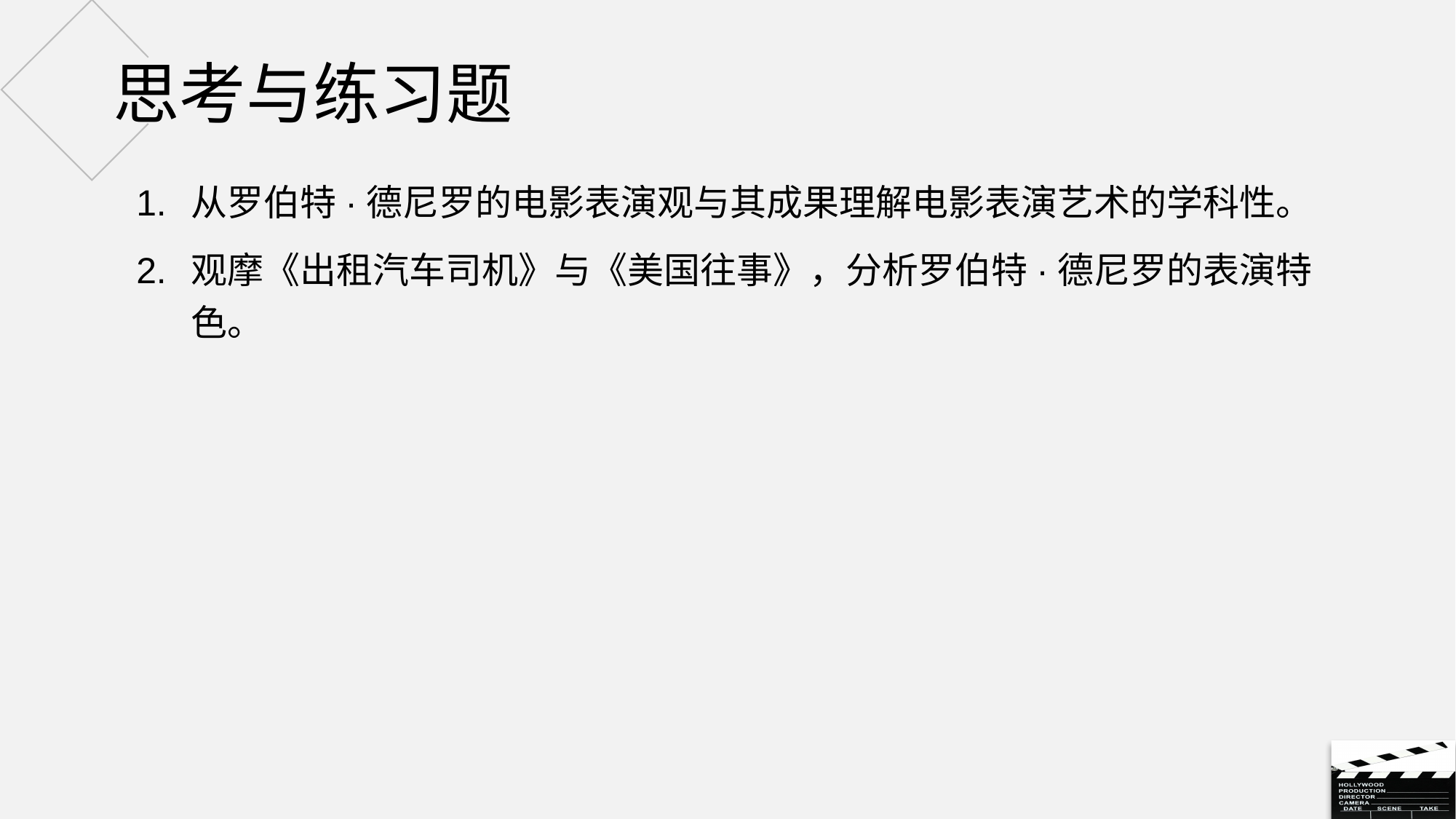

# 思考与练习题
从罗伯特·德尼罗的电影表演观与其成果理解电影表演艺术的学科性。
观摩《出租汽车司机》与《美国往事》，分析罗伯特·德尼罗的表演特色。